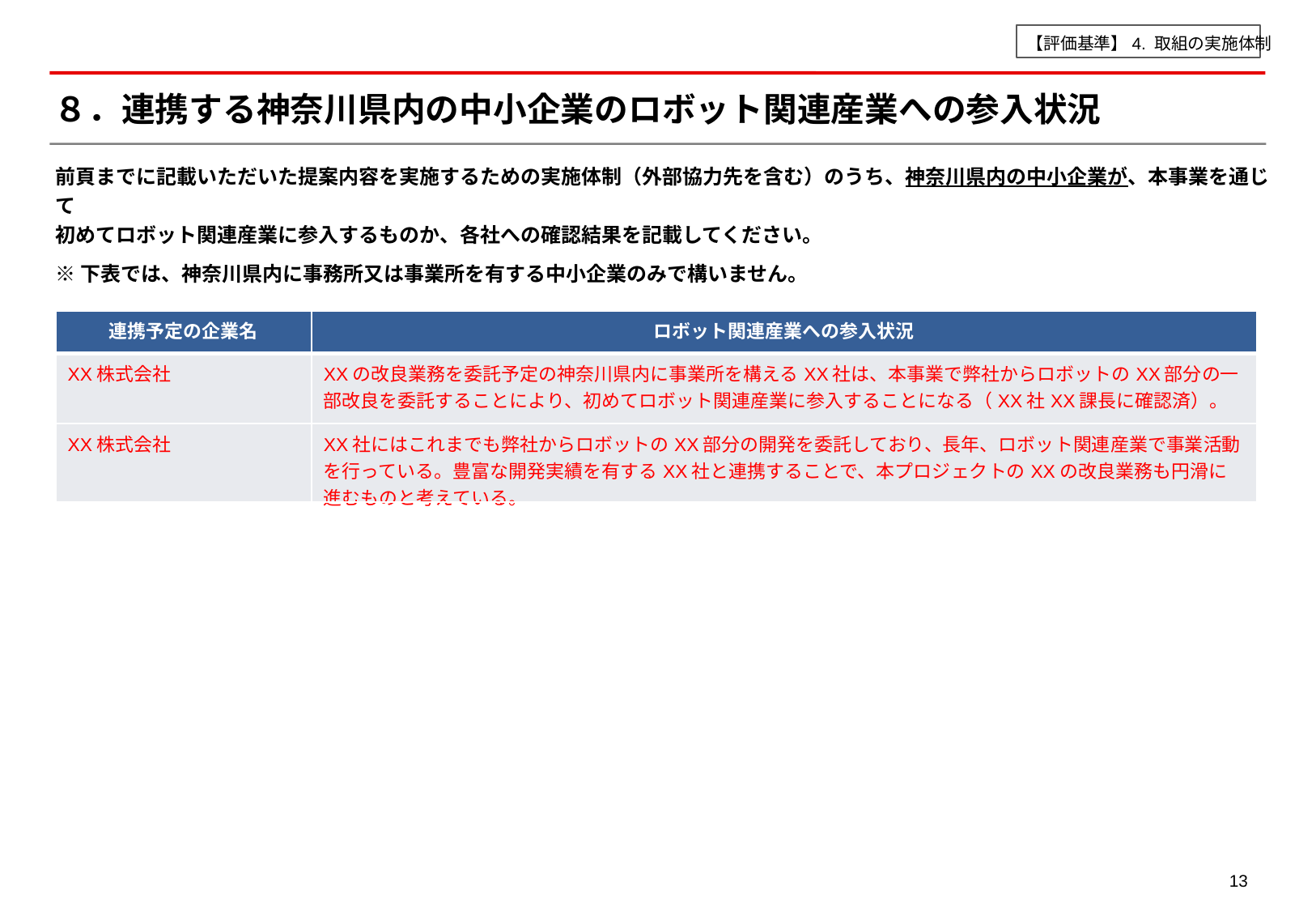

【評価基準】4. 取組の実施体制
# ８．連携する神奈川県内の中小企業のロボット関連産業への参入状況
前頁までに記載いただいた提案内容を実施するための実施体制（外部協力先を含む）のうち、神奈川県内の中小企業が、本事業を通じて
初めてロボット関連産業に参入するものか、各社への確認結果を記載してください。
※下表では、神奈川県内に事務所又は事業所を有する中小企業のみで構いません。
| 連携予定の企業名 | ロボット関連産業への参入状況 |
| --- | --- |
| XX株式会社 | XXの改良業務を委託予定の神奈川県内に事業所を構えるXX社は、本事業で弊社からロボットのXX部分の一部改良を委託することにより、初めてロボット関連産業に参入することになる（XX社XX課長に確認済）。 |
| XX株式会社 | XX社にはこれまでも弊社からロボットのXX部分の開発を委託しており、長年、ロボット関連産業で事業活動を行っている。豊富な開発実績を有するXX社と連携することで、本プロジェクトのXXの改良業務も円滑に進むものと考えている。 |